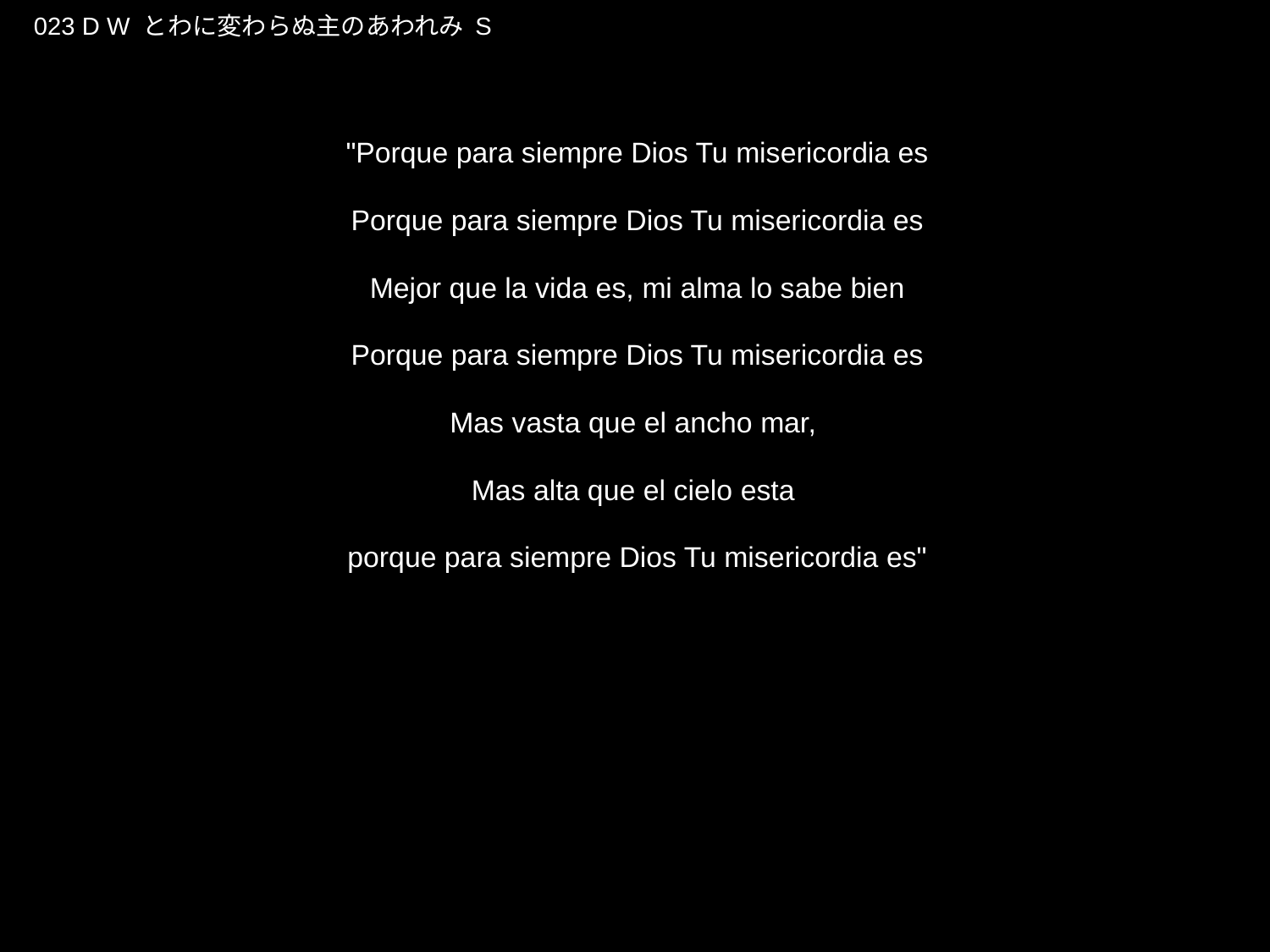

とわにかわらぬしゅのあわれみ
★W
023 D W とわに変わらぬ主のあわれみ S
★３
"Porque para siempre Dios Tu misericordia es
Porque para siempre Dios Tu misericordia es
Mejor que la vida es, mi alma lo sabe bien
Porque para siempre Dios Tu misericordia es
Mas vasta que el ancho mar,
Mas alta que el cielo esta
porque para siempre Dios Tu misericordia es"